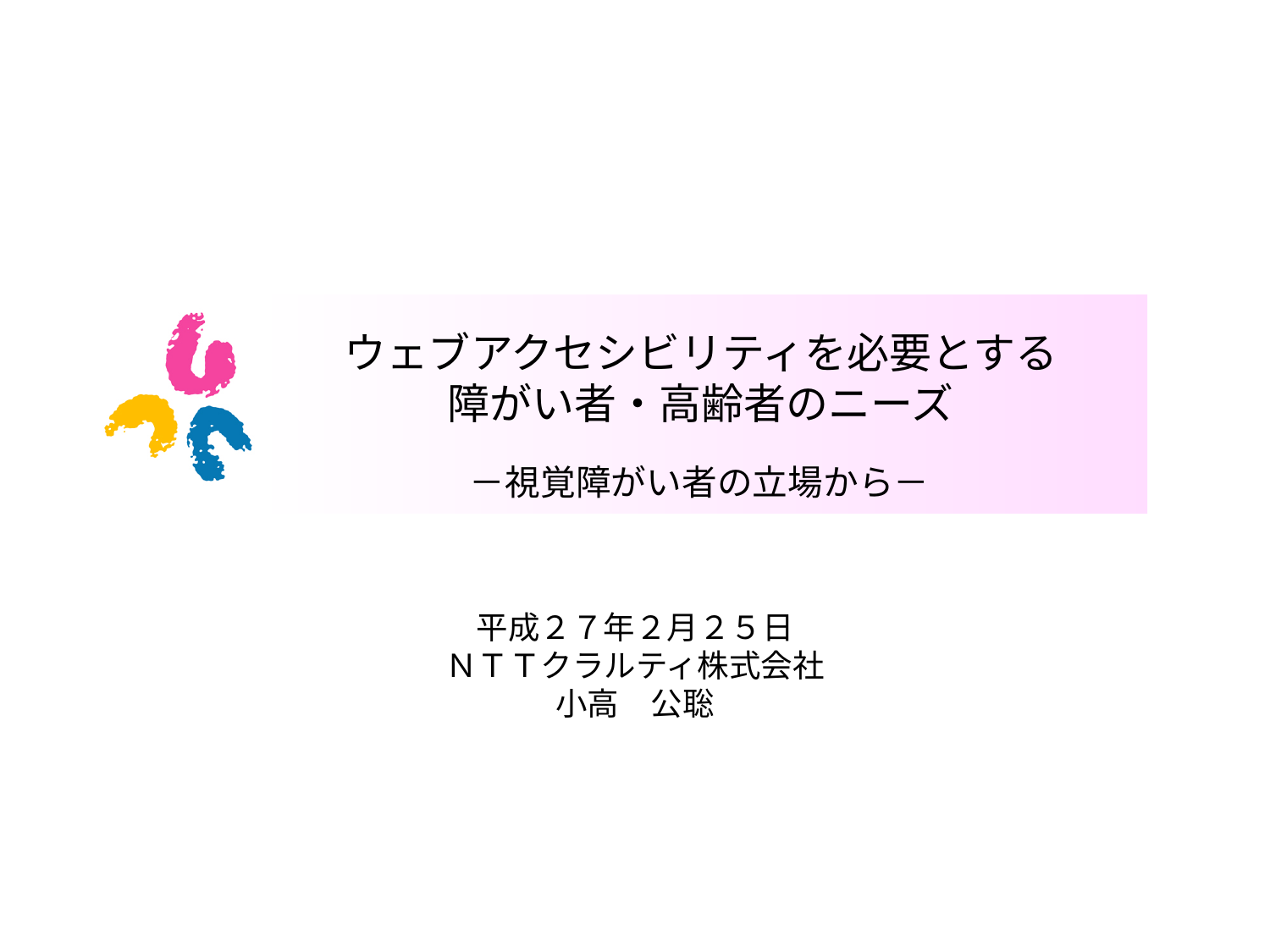

# ウェブアクセシビリティを必要とする 障がい者・高齢者のニーズ
－視覚障がい者の立場から－
平成２７年２月２５日
ＮＴＴクラルティ株式会社
小高　公聡